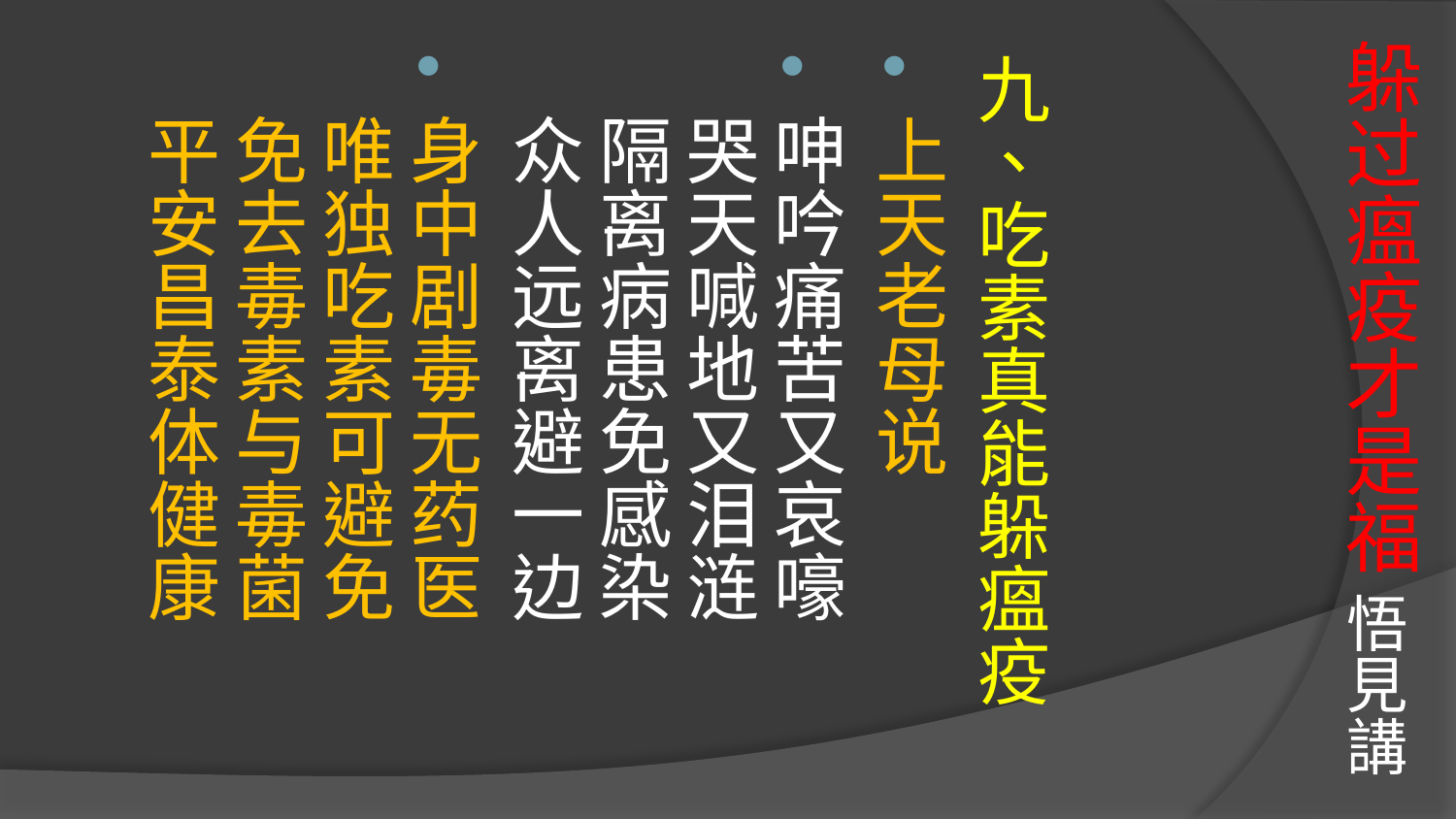

# 躲过瘟疫才是福 悟見講
九、吃素真能躲瘟疫
上天老母说
呻吟痛苦又哀嚎
哭天喊地又泪涟
隔离病患免感染
众人远离避一边
身中剧毒无药医
唯独吃素可避免
免去毒素与毒菌
平安昌泰体健康